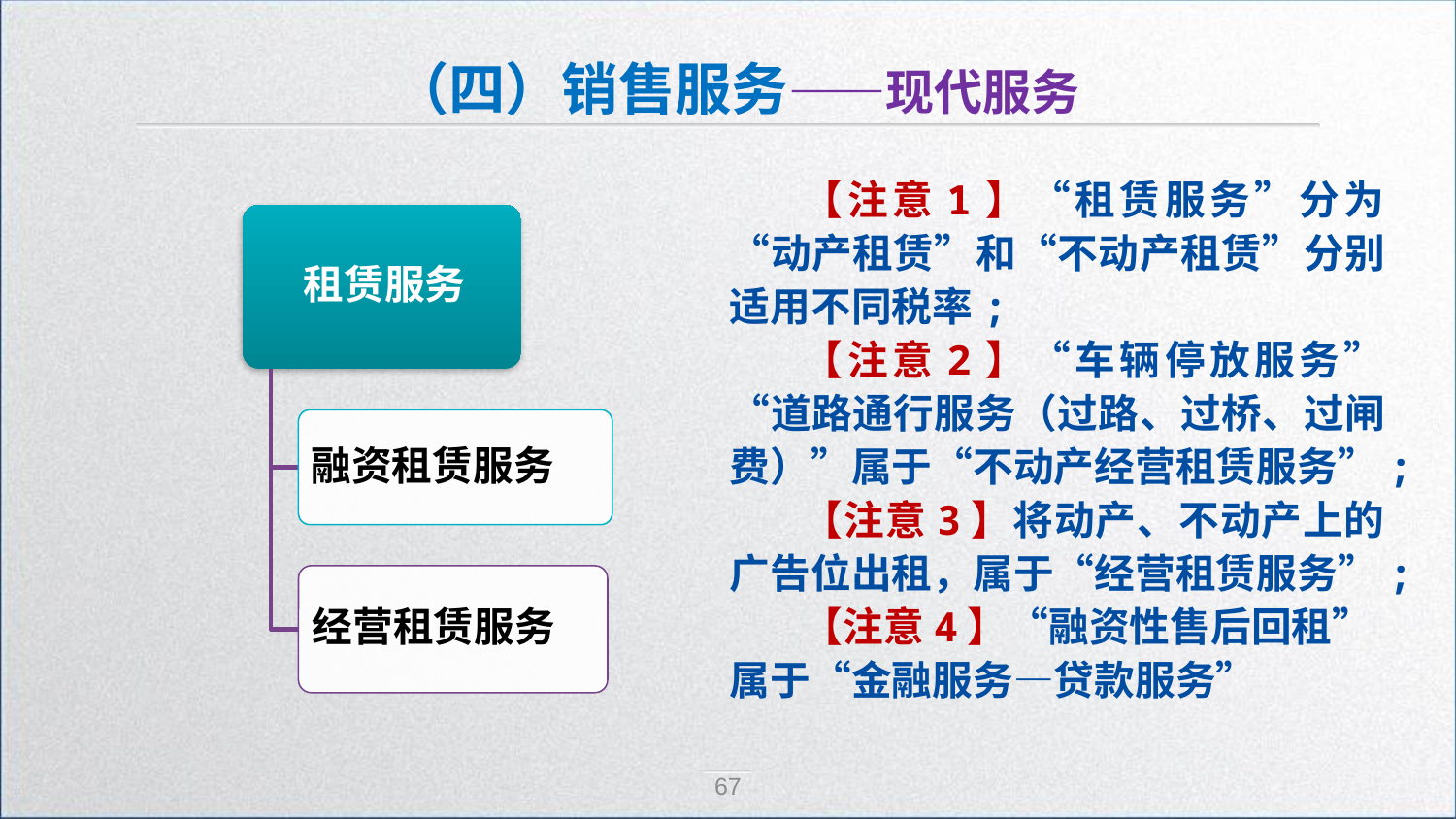

（四）销售服务——现代服务
【注意1】“租赁服务”分为“动产租赁”和“不动产租赁”分别适用不同税率;
【注意2】“车辆停放服务”“道路通行服务（过路、过桥、过闸费）”属于“不动产经营租赁服务”;
【注意3】将动产、不动产上的广告位出租，属于“经营租赁服务”;
【注意4】“融资性售后回租”属于“金融服务—贷款服务”
租赁服务
融资租赁服务
经营租赁服务
67